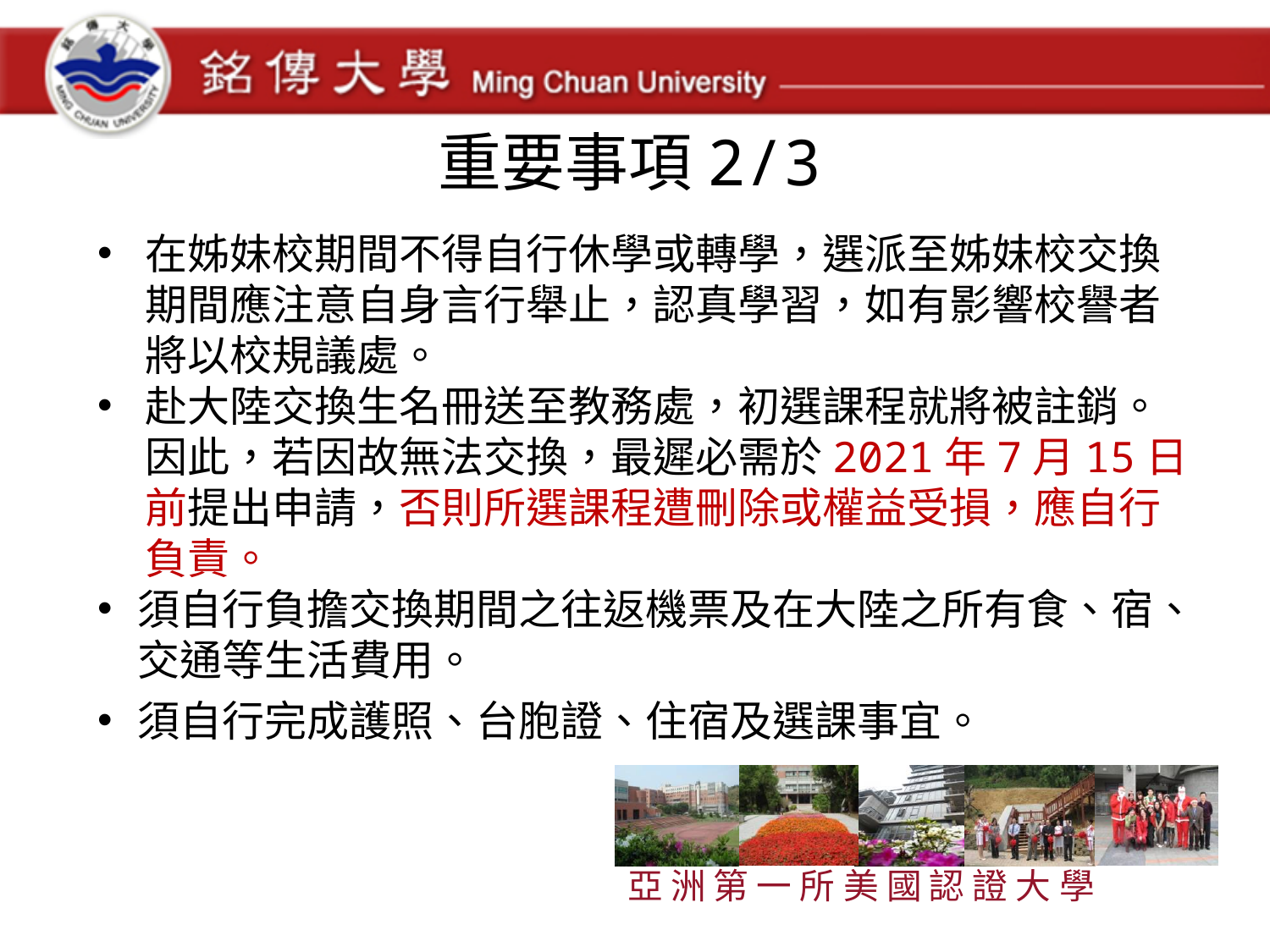

重要事項2/3
在姊妹校期間不得自行休學或轉學，選派至姊妹校交換期間應注意自身言行舉止，認真學習，如有影響校譽者將以校規議處。
赴大陸交換生名冊送至教務處，初選課程就將被註銷。因此，若因故無法交換，最遲必需於2021年7月15日前提出申請，否則所選課程遭刪除或權益受損，應自行負責。
須自行負擔交換期間之往返機票及在大陸之所有食、宿、交通等生活費用。
須自行完成護照、台胞證、住宿及選課事宜。